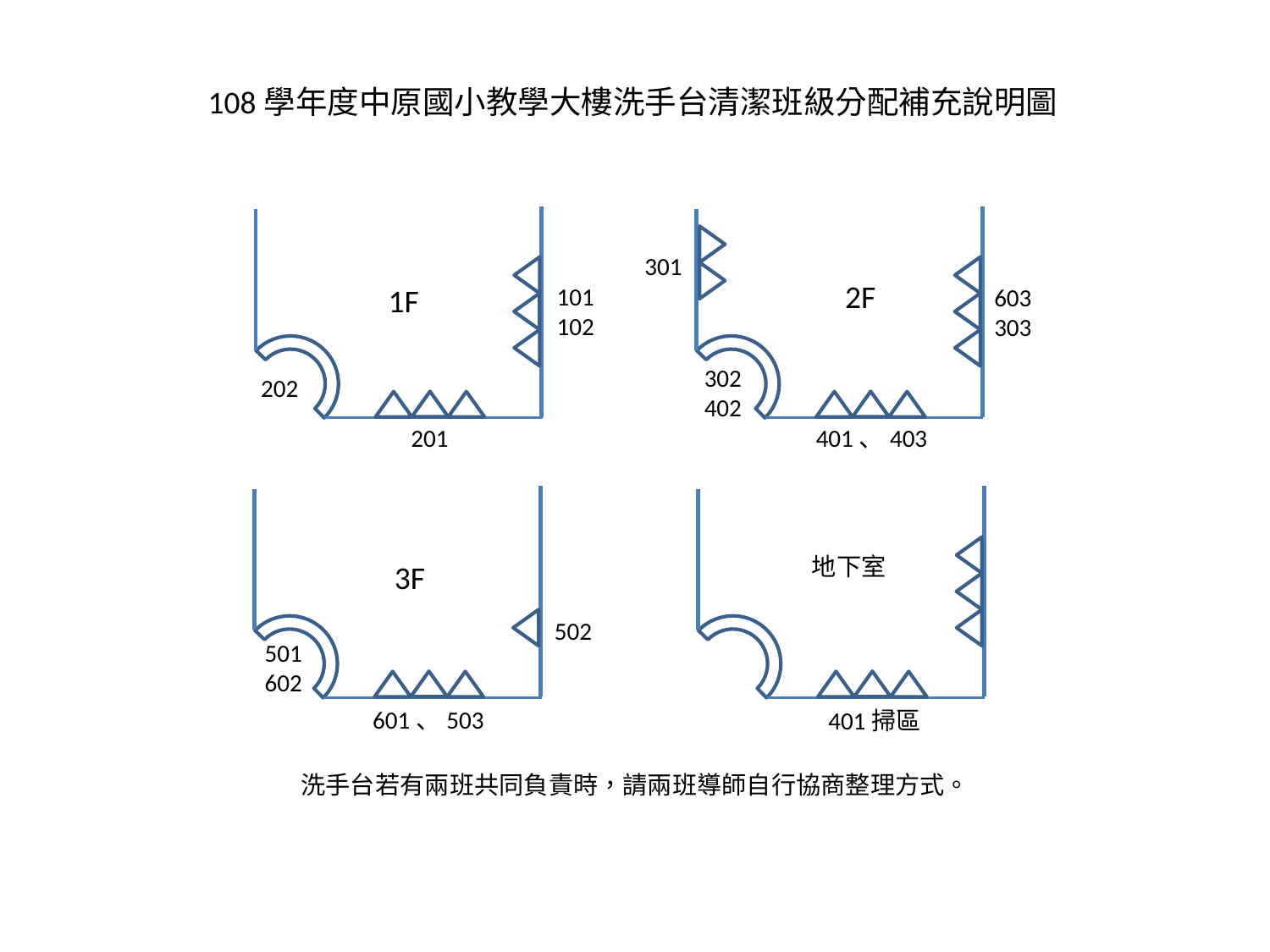

108學年度中原國小教學大樓洗手台清潔班級分配補充說明圖

2F

301
101
102
1F
603
303

302
402
202
201
401、403
3F

地下室
502
501
602
601、503
401掃區
洗手台若有兩班共同負責時，請兩班導師自行協商整理方式。